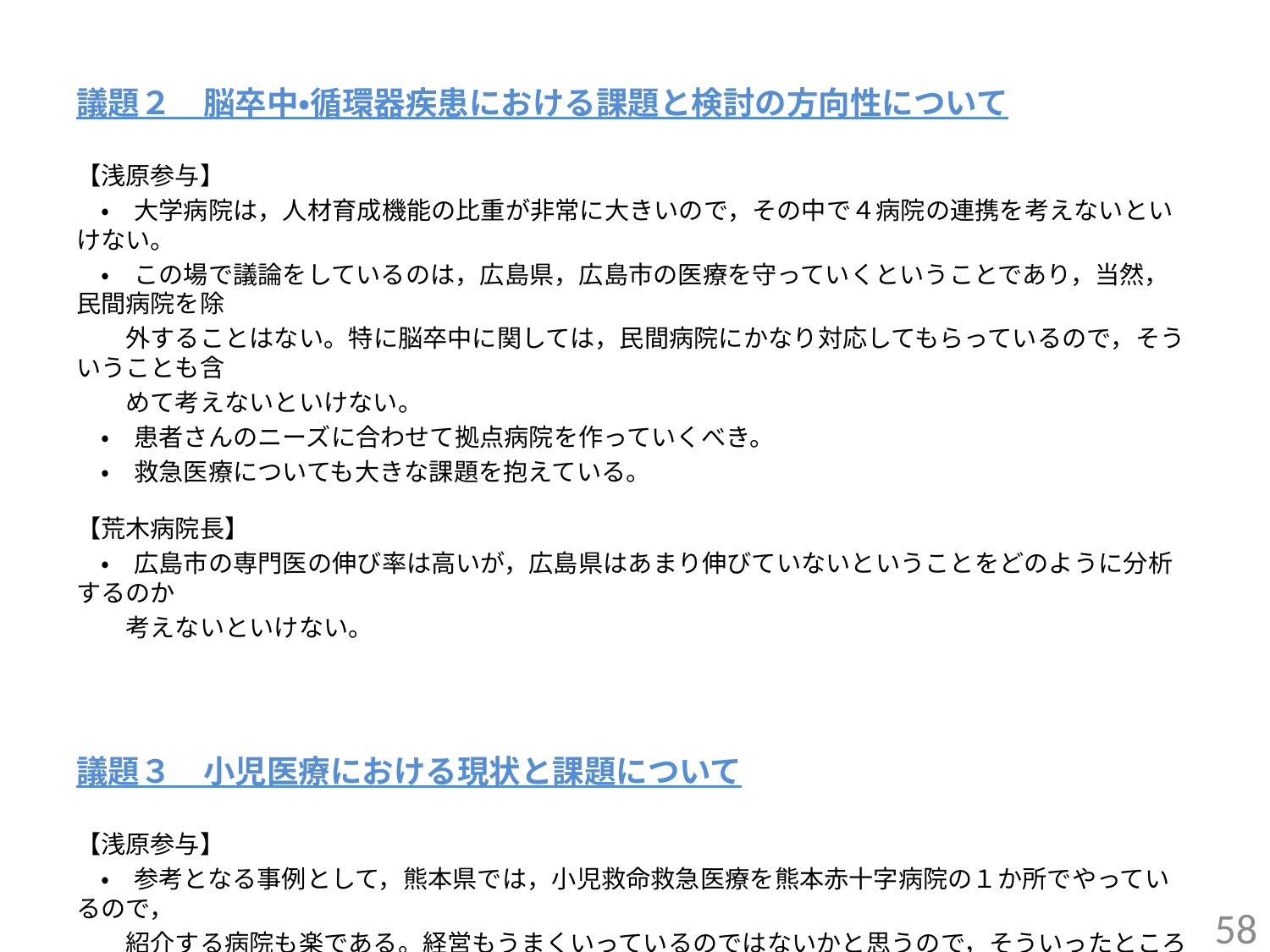

議題２　脳卒中・循環器疾患における課題と検討の方向性について

【浅原参与】
　・　大学病院は，人材育成機能の比重が非常に大きいので，その中で４病院の連携を考えないといけない。
　・　この場で議論をしているのは，広島県，広島市の医療を守っていくということであり，当然，民間病院を除
　　外することはない。特に脳卒中に関しては，民間病院にかなり対応してもらっているので，そういうことも含
　　めて考えないといけない。
　・　患者さんのニーズに合わせて拠点病院を作っていくべき。
　・　救急医療についても大きな課題を抱えている。

【荒木病院長】
　・　広島市の専門医の伸び率は高いが，広島県はあまり伸びていないということをどのように分析するのか
　　考えないといけない。

議題３　小児医療における現状と課題について

【浅原参与】
　・　参考となる事例として，熊本県では，小児救命救急医療を熊本赤十字病院の１か所でやっているので，
　　紹介する病院も楽である。経営もうまくいっているのではないかと思うので，そういったところも参考にしな
　　がら，広島県では何が課題なのかということを見分けながら検討していく必要がある。
58